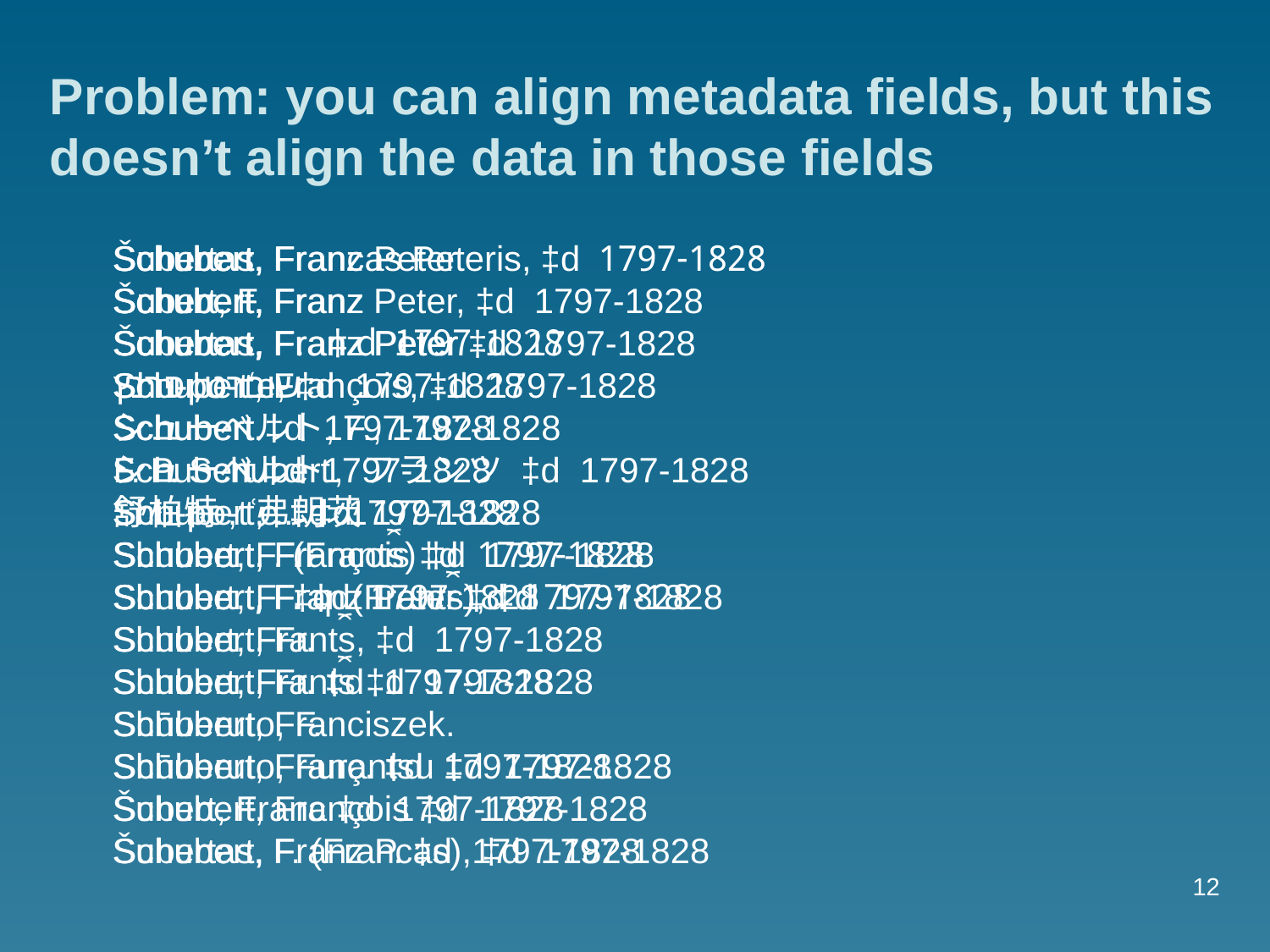

# Problem: you can align metadata fields, but this doesn’t align the data in those fields
	Schubert, Franz Peter‏
Schubert, Franz Peter,‏ ‎‡d  1797-1828‏
Schubert, Franz Peter‏ ‎‡d  1797-1828‏
Schubert, François,‏ ‎‡d  1797-1828‏
Schubert.‏
Schubert‏ ‎‡d  1797-1828‏
Shu-po-tʿe‏ ‎‡d  1797-1828‏
Shubert, F. (Frant︠s︡)‏ ‎‡d  1797-1828‏
Shubert, F.‏ ‎‡q  (Frant︠s︡),‏ ‎‡d  1797-1828‏
Shubert, Frant︠s︡,‏ ‎‡d  1797-1828‏
Shubert, Frant︠s︡‏ ‎‡d  1797-1828‏
Shūberuto, F.‏
Shūberuto, Furantsu‏ ‎‡d  1797-1828‏
Šubert, Franc‏ ‎‡d  1797-1828‏
Šubertas, F. (Francas),‏ ‎‡d  1797-1828‏
	Schubert‏
Schubert, Franz‏
Schubert, Franz Peter‏
Shu-po-tʻe,‏ ‎‡d  1797-1828‏
Schubert‏ ‎‡d  1797-1828‏
F. P. Schubert‏
Schubert, ...‏ ‎‡d  1797-1828‏
Schubert, F.‏
Schubert, F.‏ ‎‡d  1797-1828‏
Schubert, Fr.‏
Schubert, Fr.‏ ‎‡d  1797-1828‏
Schubert, Franciszek.‏
Schubert, Franç.‏ ‎‡d  1797-1828‏
Schubert, François‏ ‎‡d  1797-1828‏
Schubert, Franz P.‏ ‎‡d  1797-1828‏
	Šubertas, Francas Peteris,‏ ‎‡d  1797-1828‏
Šubert, F.‏
Šubertas, F.‏ ‎‡d  1797-1828‏
שוברט, פרנץ‏
シューベルト, F., 1797-1828‏
シューベルト, フランツ‏ ‎‡d  1797-1828‏
舒柏特, 弗朗茨‏
Schubert, François‏ ‎‡d  1797-1828‏
Schubert, Franz Peter‏ ‎‡d  1797-1828‏
12